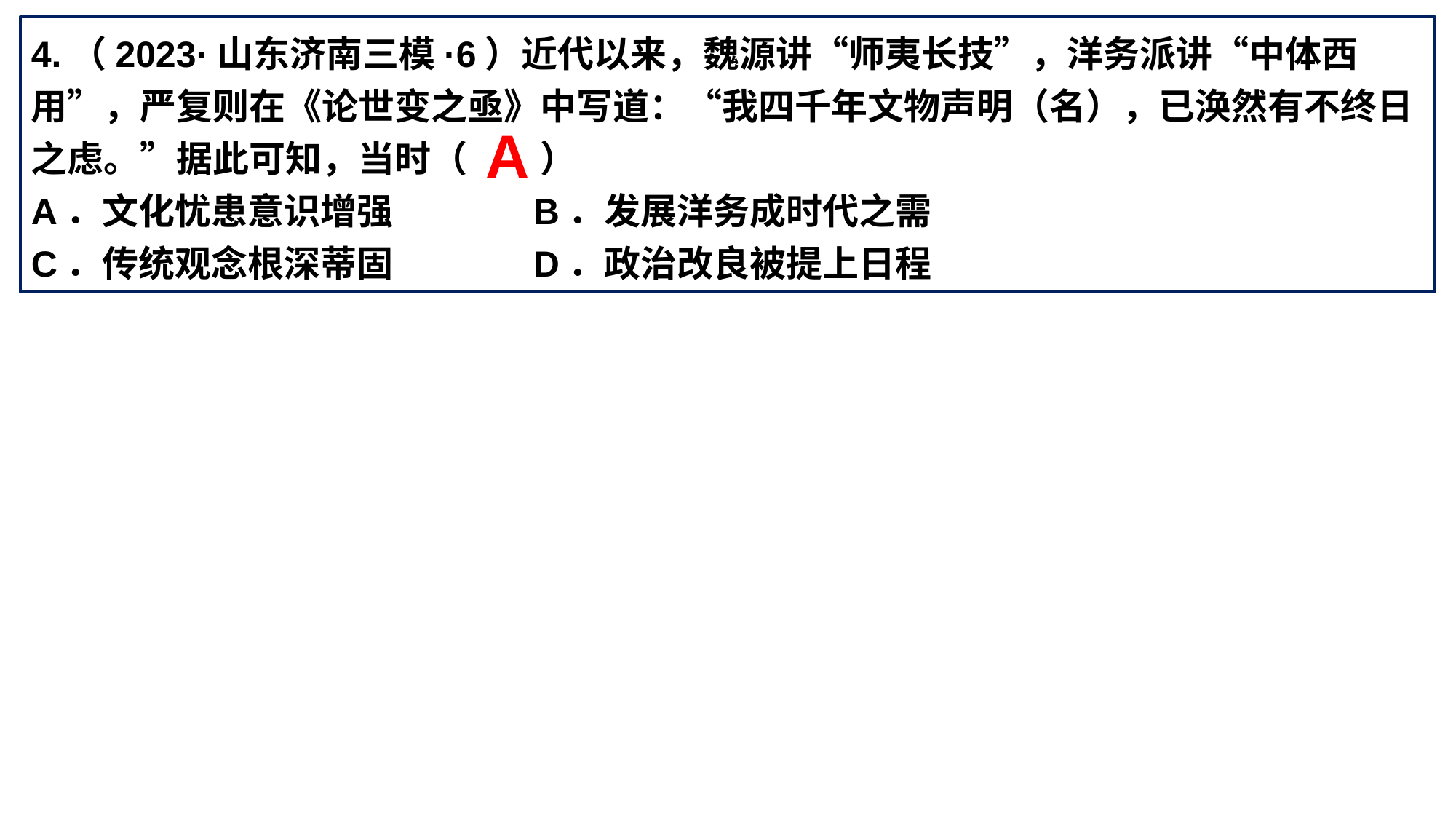

4.（2023·山东济南三模·6）近代以来，魏源讲“师夷长技”，洋务派讲“中体西用”，严复则在《论世变之亟》中写道：“我四千年文物声明（名），已涣然有不终日之虑。”据此可知，当时（　　）
A．文化忧患意识增强                B．发展洋务成时代之需
C．传统观念根深蒂固                D．政治改良被提上日程
A